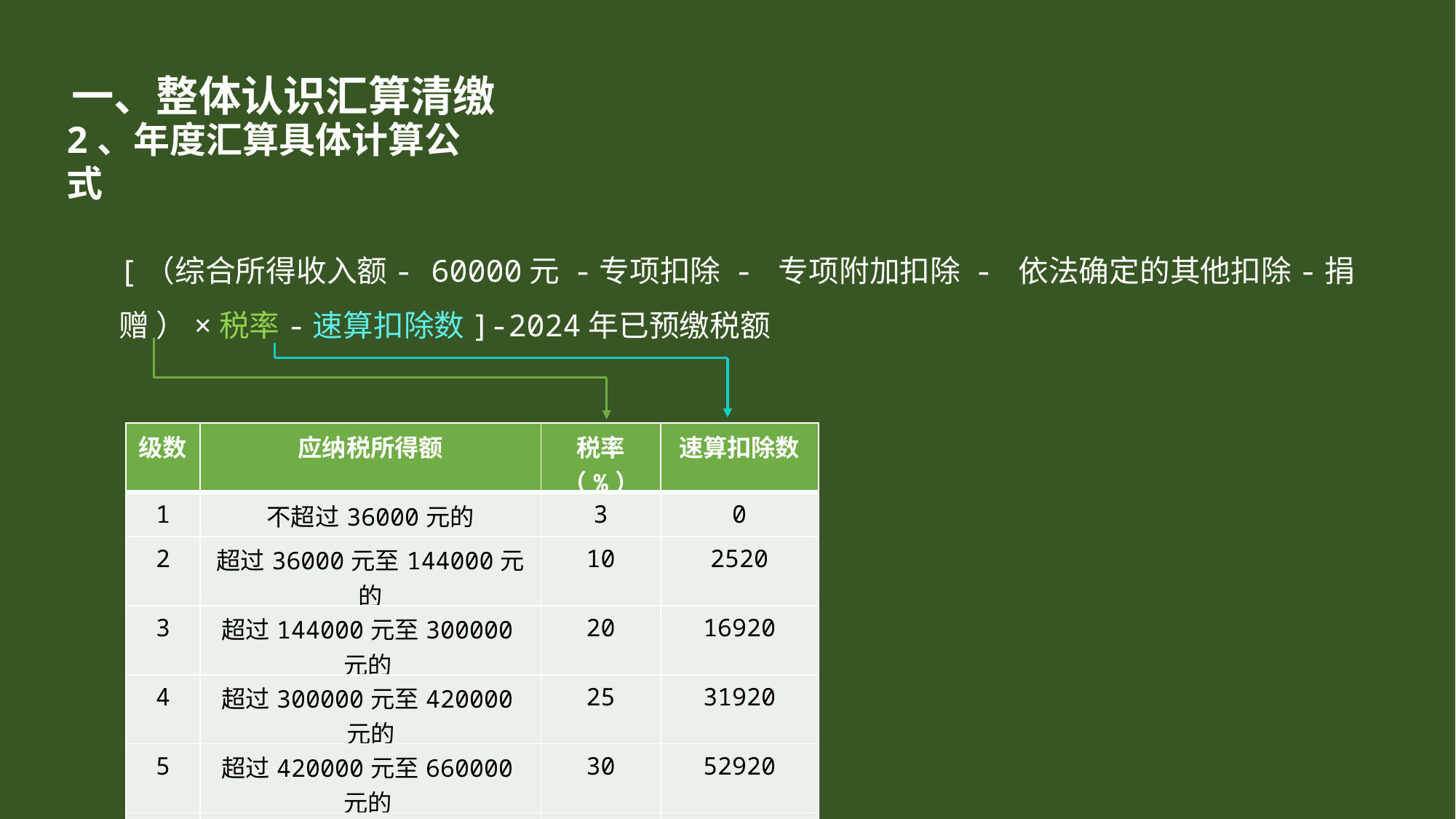

一、整体认识汇算清缴
2、年度汇算具体计算公式

[（综合所得收入额- 60000元 -专项扣除 - 专项附加扣除 - 依法确定的其他扣除-捐赠 ）×税率-速算扣除数]-2024年已预缴税额
| 级数 | 应纳税所得额 | 税率（%） | 速算扣除数 |
| --- | --- | --- | --- |
| 1 | 不超过36000元的 | 3 | 0 |
| 2 | 超过36000元至144000元的 | 10 | 2520 |
| 3 | 超过144000元至300000元的 | 20 | 16920 |
| 4 | 超过300000元至420000元的 | 25 | 31920 |
| 5 | 超过420000元至660000元的 | 30 | 52920 |
| 6 | 超过660000元至960000元的 | 35 | 85920 |
| 7 | 超过960000元的 | 45 | 181920 |